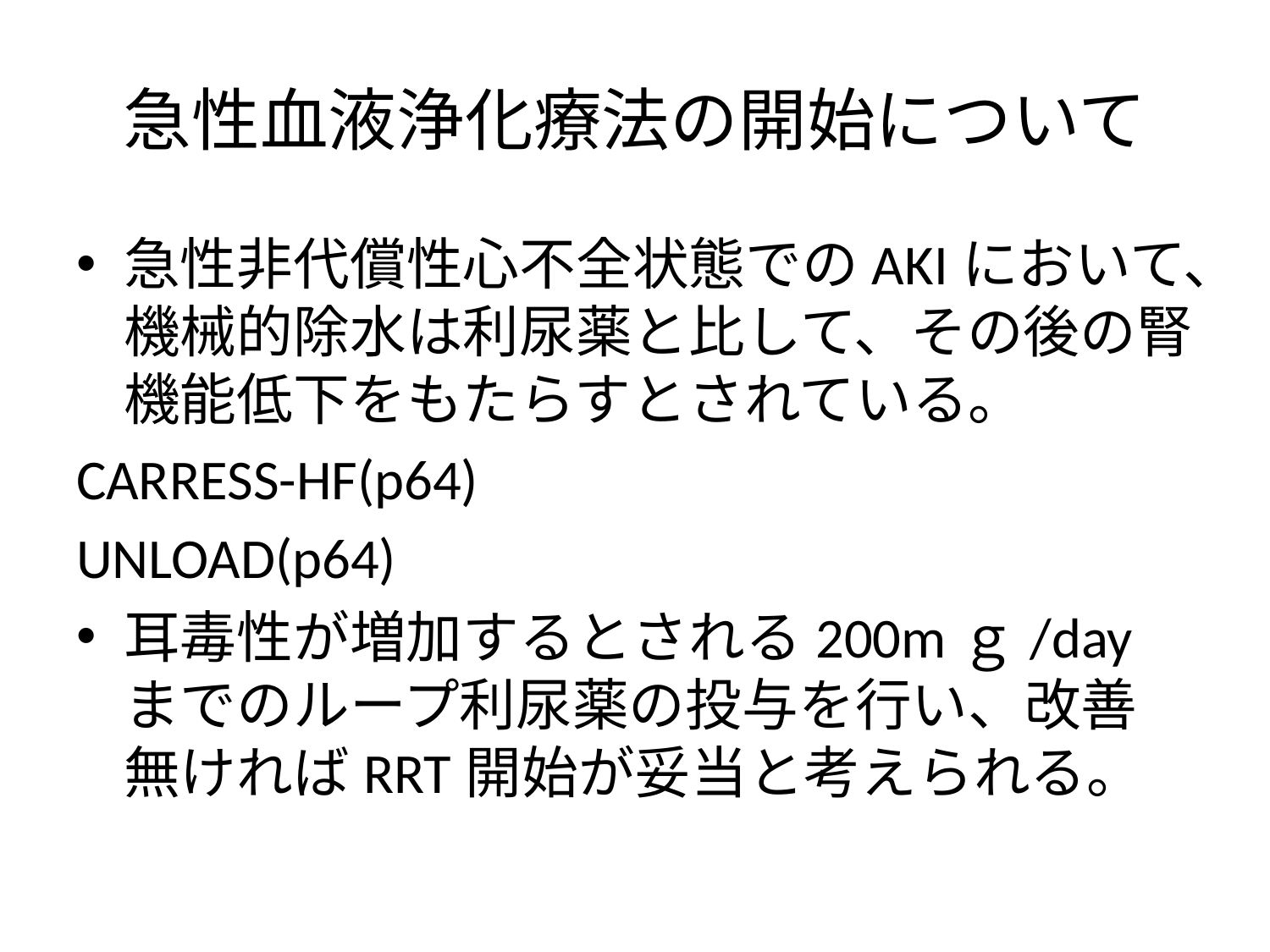

# 急性血液浄化療法の開始について
急性非代償性心不全状態でのAKIにおいて、機械的除水は利尿薬と比して、その後の腎機能低下をもたらすとされている。
CARRESS-HF(p64)
UNLOAD(p64)
耳毒性が増加するとされる200mｇ/dayまでのループ利尿薬の投与を行い、改善無ければRRT開始が妥当と考えられる。